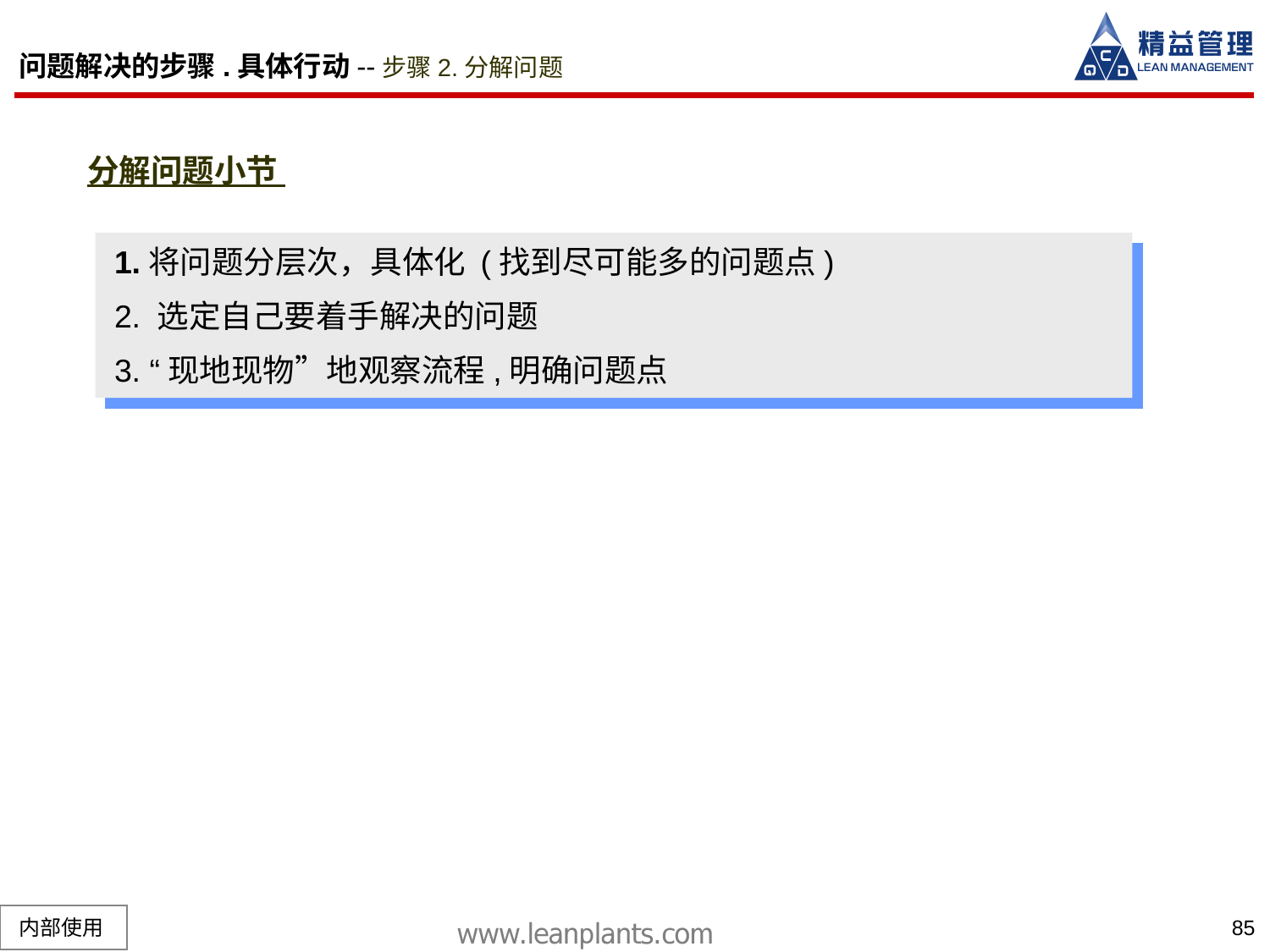

问题解决的步骤.具体行动--步骤2.分解问题
分解问题小节
1.将问题分层次，具体化 (找到尽可能多的问题点)
2. 选定自己要着手解决的问题
3. “现地现物”地观察流程,明确问题点
内部使用